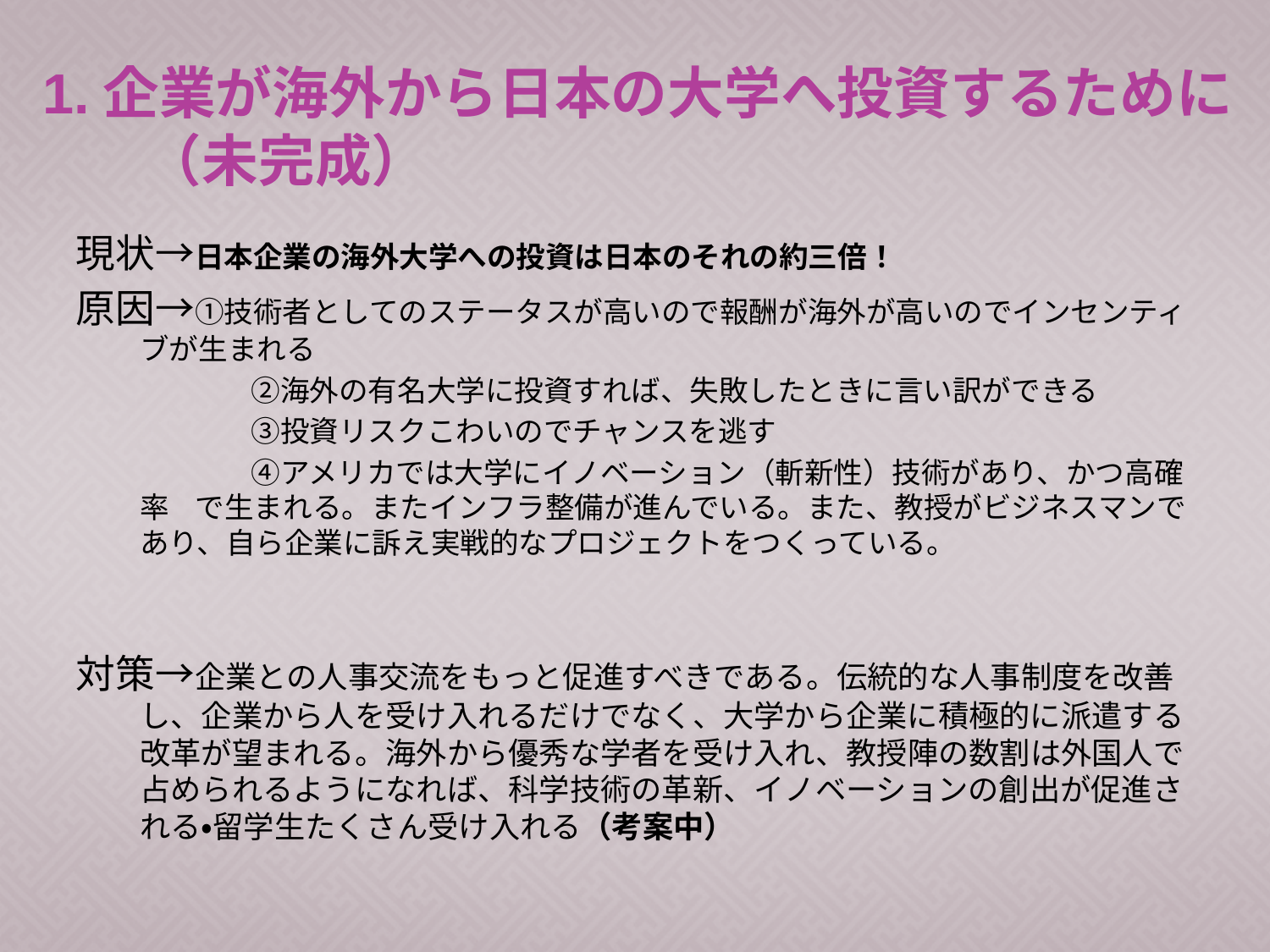

# 1.企業が海外から日本の大学へ投資するために （未完成）
現状→日本企業の海外大学への投資は日本のそれの約三倍！
原因→①技術者としてのステータスが高いので報酬が海外が高いのでインセンティブが生まれる
　　　　　　②海外の有名大学に投資すれば、失敗したときに言い訳ができる
　　　　　　③投資リスクこわいのでチャンスを逃す
　　　　　　④アメリカでは大学にイノベーション（斬新性）技術があり、かつ高確率    で生まれる。またインフラ整備が進んでいる。また、教授がビジネスマンであり、自ら企業に訴え実戦的なプロジェクトをつくっている。

対策→企業との人事交流をもっと促進すべきである。伝統的な人事制度を改善し、企業から人を受け入れるだけでなく、大学から企業に積極的に派遣する改革が望まれる。海外から優秀な学者を受け入れ、教授陣の数割は外国人で占められるようになれば、科学技術の革新、イノベーションの創出が促進される・留学生たくさん受け入れる（考案中）